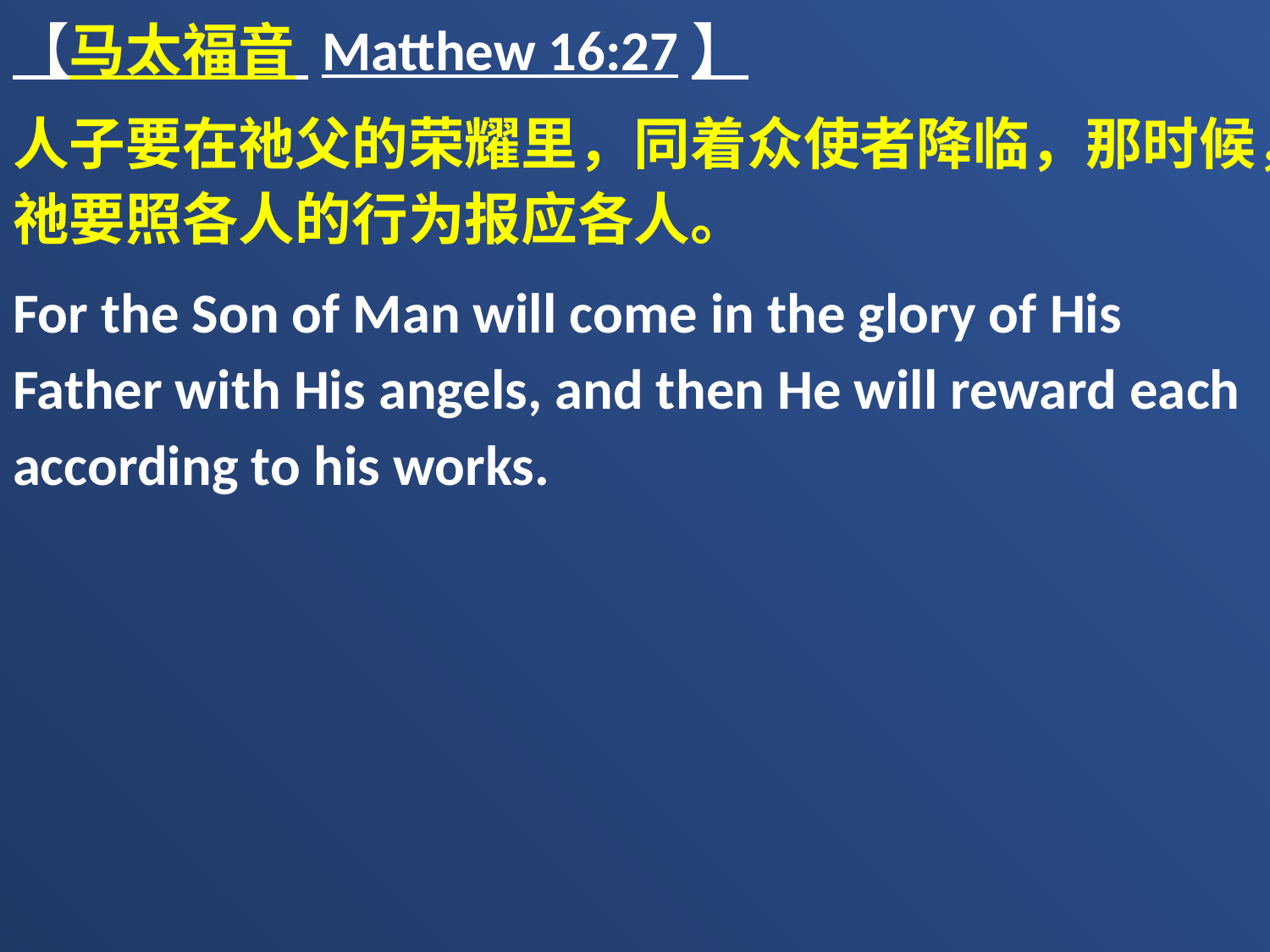

【马太福音 Matthew 16:27】
人子要在祂父的荣耀里，同着众使者降临，那时候，祂要照各人的行为报应各人。
For the Son of Man will come in the glory of His Father with His angels, and then He will reward each according to his works.